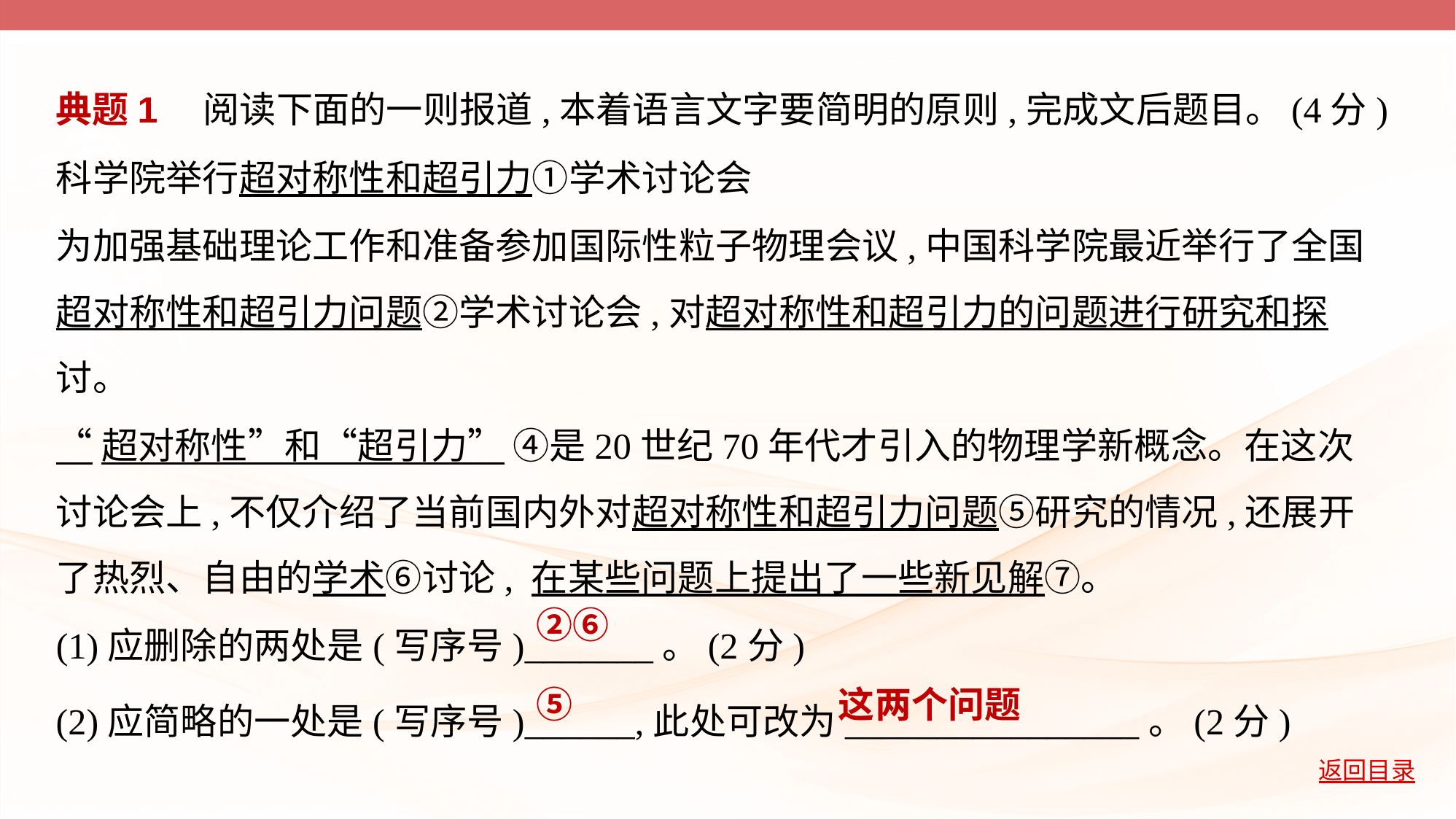

典题1　阅读下面的一则报道,本着语言文字要简明的原则,完成文后题目。(4分)
科学院举行超对称性和超引力①学术讨论会
为加强基础理论工作和准备参加国际性粒子物理会议,中国科学院最近举行了全国
超对称性和超引力问题②学术讨论会,对超对称性和超引力的问题进行研究和探
讨。
“超对称性”和“超引力” ④是20世纪70年代才引入的物理学新概念。在这次
讨论会上,不仅介绍了当前国内外对超对称性和超引力问题⑤研究的情况,还展开
了热烈、自由的学术⑥讨论, 在某些问题上提出了一些新见解⑦。
(1)应删除的两处是(写序号)_______。(2分)
　②⑥
(2)应简略的一处是(写序号)______,此处可改为________________。(2分)
　⑤
　这两个问题